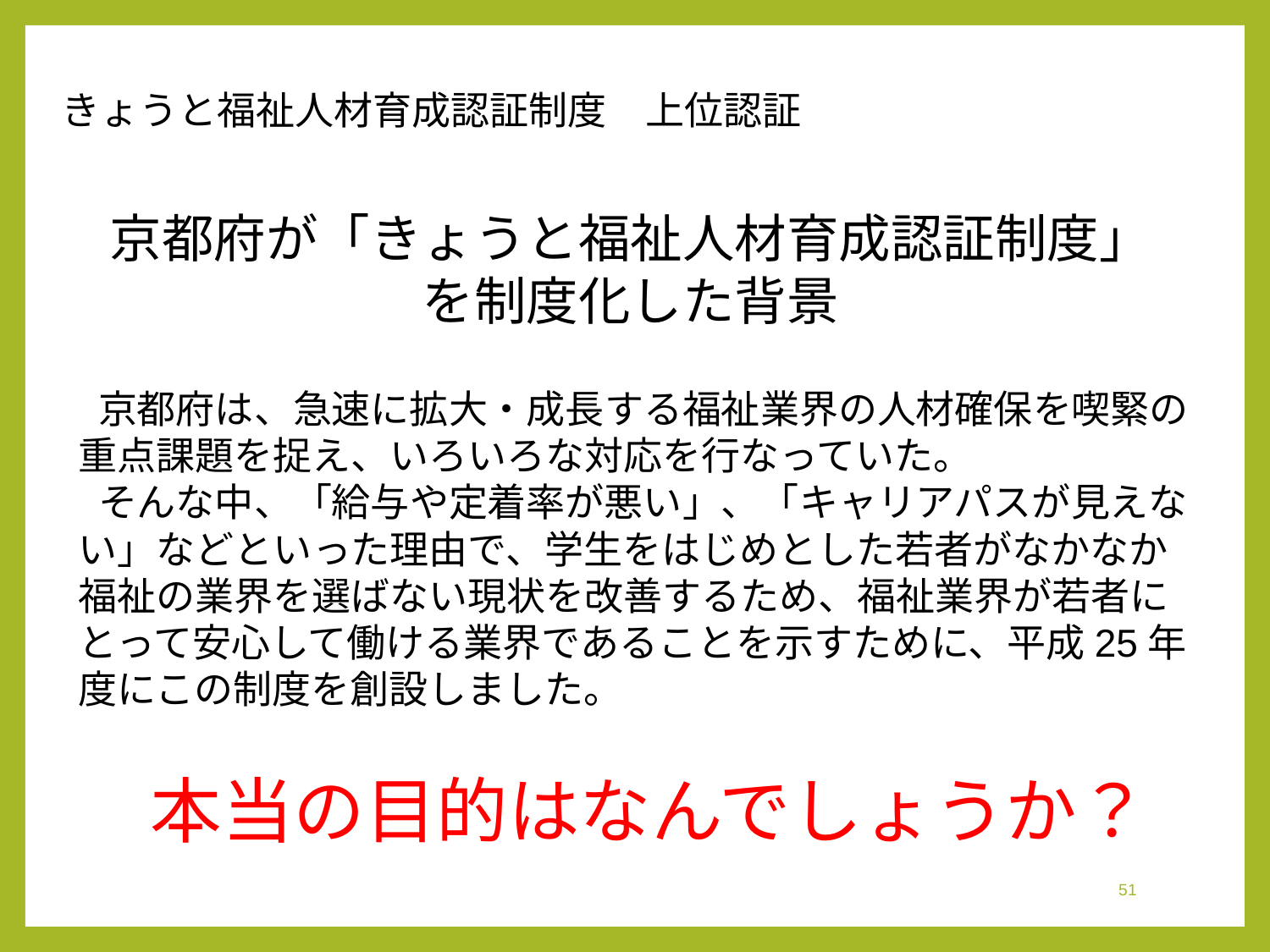

きょうと福祉人材育成認証制度　上位認証
京都府が「きょうと福祉人材育成認証制度」を制度化した背景
京都府は、急速に拡大・成長する福祉業界の人材確保を喫緊の重点課題を捉え、いろいろな対応を行なっていた。
そんな中、「給与や定着率が悪い」、「キャリアパスが見えない」などといった理由で、学生をはじめとした若者がなかなか福祉の業界を選ばない現状を改善するため、福祉業界が若者にとって安心して働ける業界であることを示すために、平成25年度にこの制度を創設しました。

本当の目的はなんでしょうか？
51